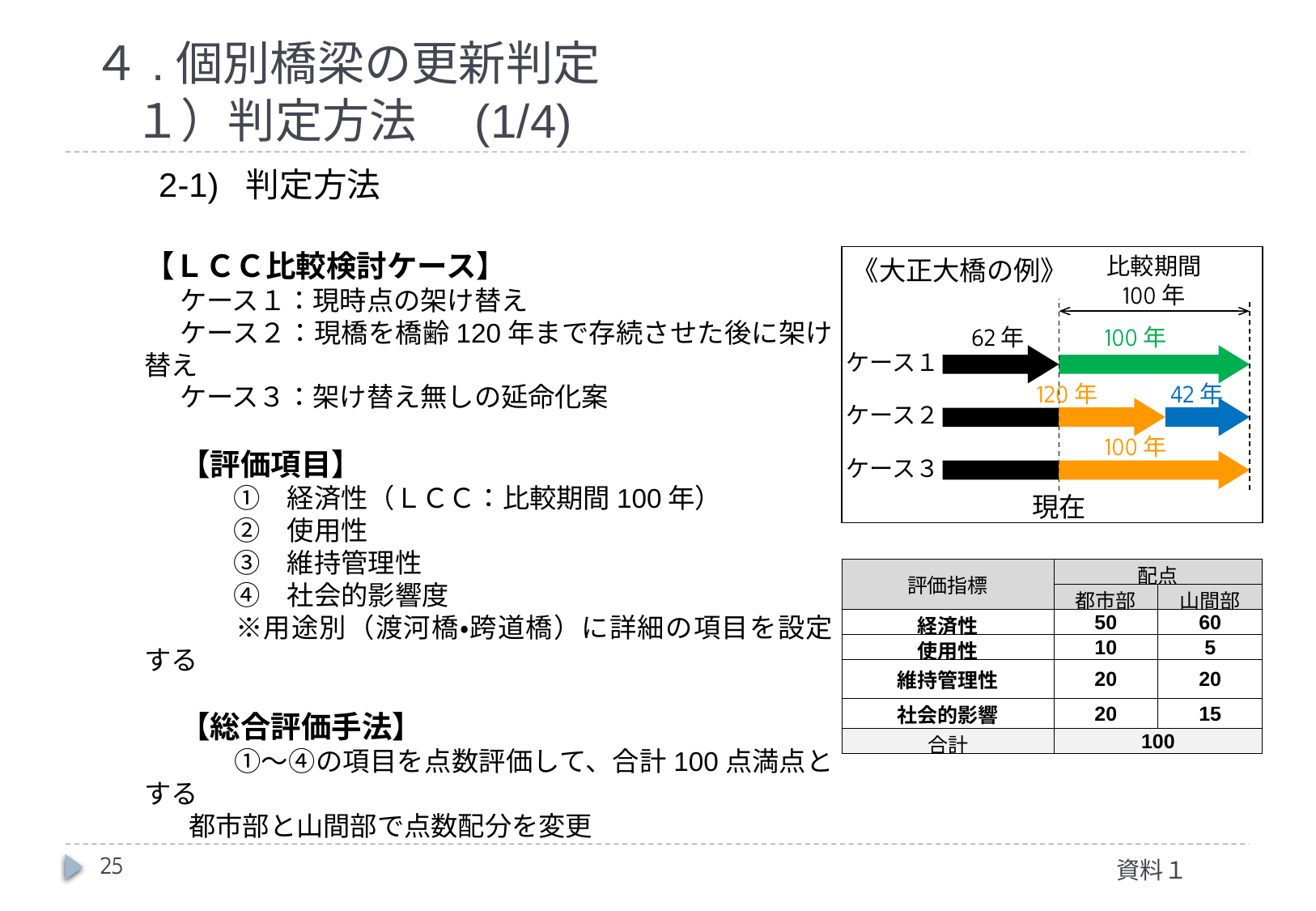

４.個別橋梁の更新判定
　１）判定方法　(1/4)
2-1)  判定方法
【ＬＣＣ比較検討ケース】
ケース１：現時点の架け替え
ケース２：現橋を橋齢120年まで存続させた後に架け替え
ケース３：架け替え無しの延命化案

【評価項目】
　　①　経済性（ＬＣＣ：比較期間100年）
　　②　使用性
　　③　維持管理性
　　④　社会的影響度
　　※用途別（渡河橋・跨道橋）に詳細の項目を設定する

【総合評価手法】
　　①～④の項目を点数評価して、合計100点満点とする
　都市部と山間部で点数配分を変更

比較期間
100年
《大正大橋の例》
62年
100年

ケース１
120年
42年

ケース２
100年

ケース３
現在
| 評価指標 | 配点 |  |
| --- | --- | --- |
|  | 都市部 | 山間部 |
| 経済性 | 50 | 60 |
| 使用性 | 10 | 5 |
| 維持管理性 | 20 | 20 |
| 社会的影響 | 20 | 15 |
| 合計 | 100 |  |
25
資料１